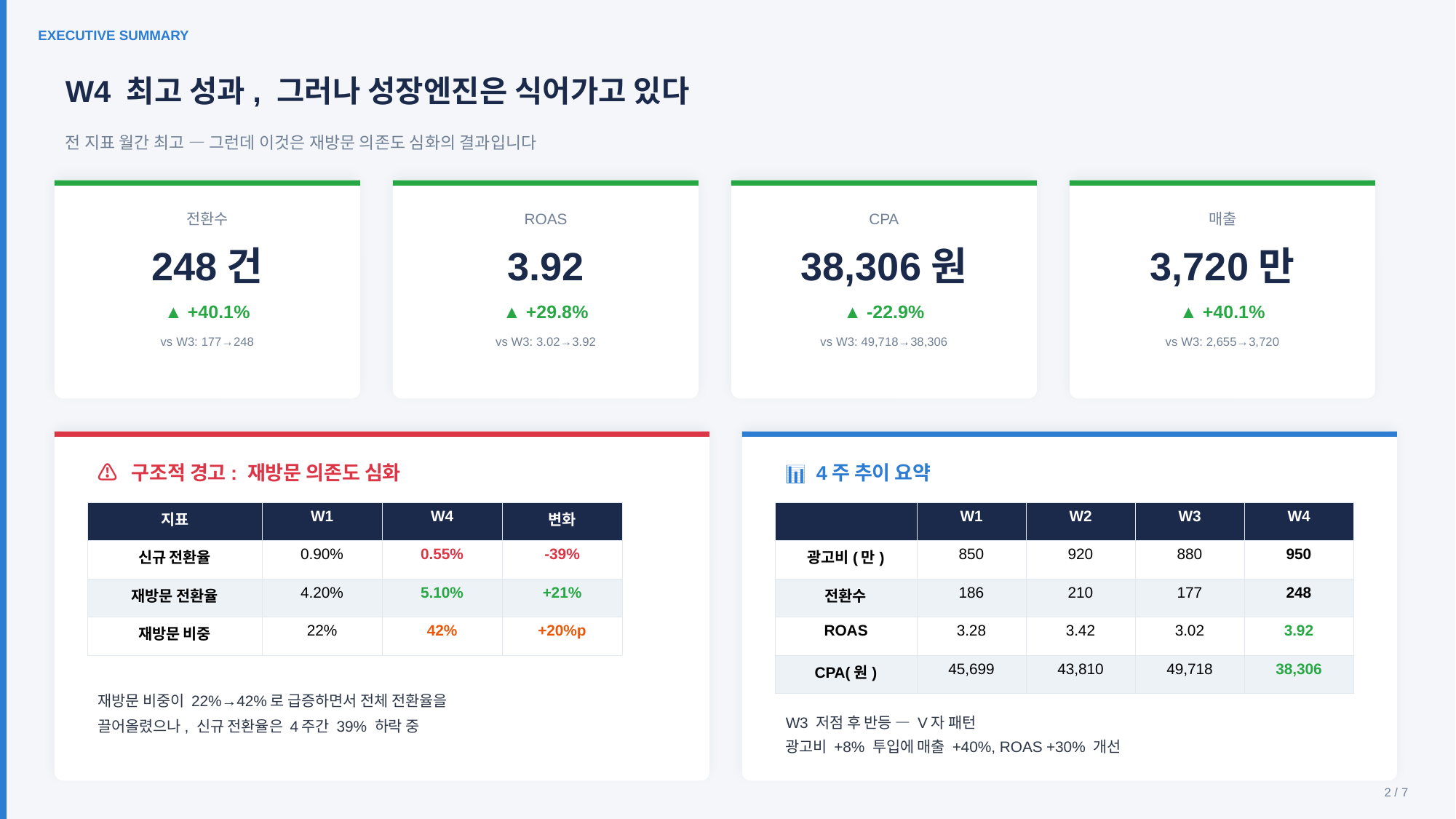

EXECUTIVE SUMMARY
W4 최고 성과, 그러나 성장엔진은 식어가고 있다
전 지표 월간 최고 — 그런데 이것은 재방문 의존도 심화의 결과입니다

전환수
ROAS
CPA
매출
248건
3.92
38,306원
3,720만
▲ +40.1%
▲ +29.8%
▲ -22.9%
▲ +40.1%
vs W3: 177→248
vs W3: 3.02→3.92
vs W3: 49,718→38,306
vs W3: 2,655→3,720

⚠  구조적 경고: 재방문 의존도 심화
📊  4주 추이 요약
| 지표 | W1 | W4 | 변화 |
| --- | --- | --- | --- |
| 신규 전환율 | 0.90% | 0.55% | -39% |
| 재방문 전환율 | 4.20% | 5.10% | +21% |
| 재방문 비중 | 22% | 42% | +20%p |
|  | W1 | W2 | W3 | W4 |
| --- | --- | --- | --- | --- |
| 광고비(만) | 850 | 920 | 880 | 950 |
| 전환수 | 186 | 210 | 177 | 248 |
| ROAS | 3.28 | 3.42 | 3.02 | 3.92 |
| CPA(원) | 45,699 | 43,810 | 49,718 | 38,306 |
재방문 비중이 22%→42%로 급증하면서 전체 전환율을
끌어올렸으나, 신규 전환율은 4주간 39% 하락 중
W3 저점 후 반등 — V자 패턴
광고비 +8% 투입에 매출 +40%, ROAS +30% 개선
2 / 7